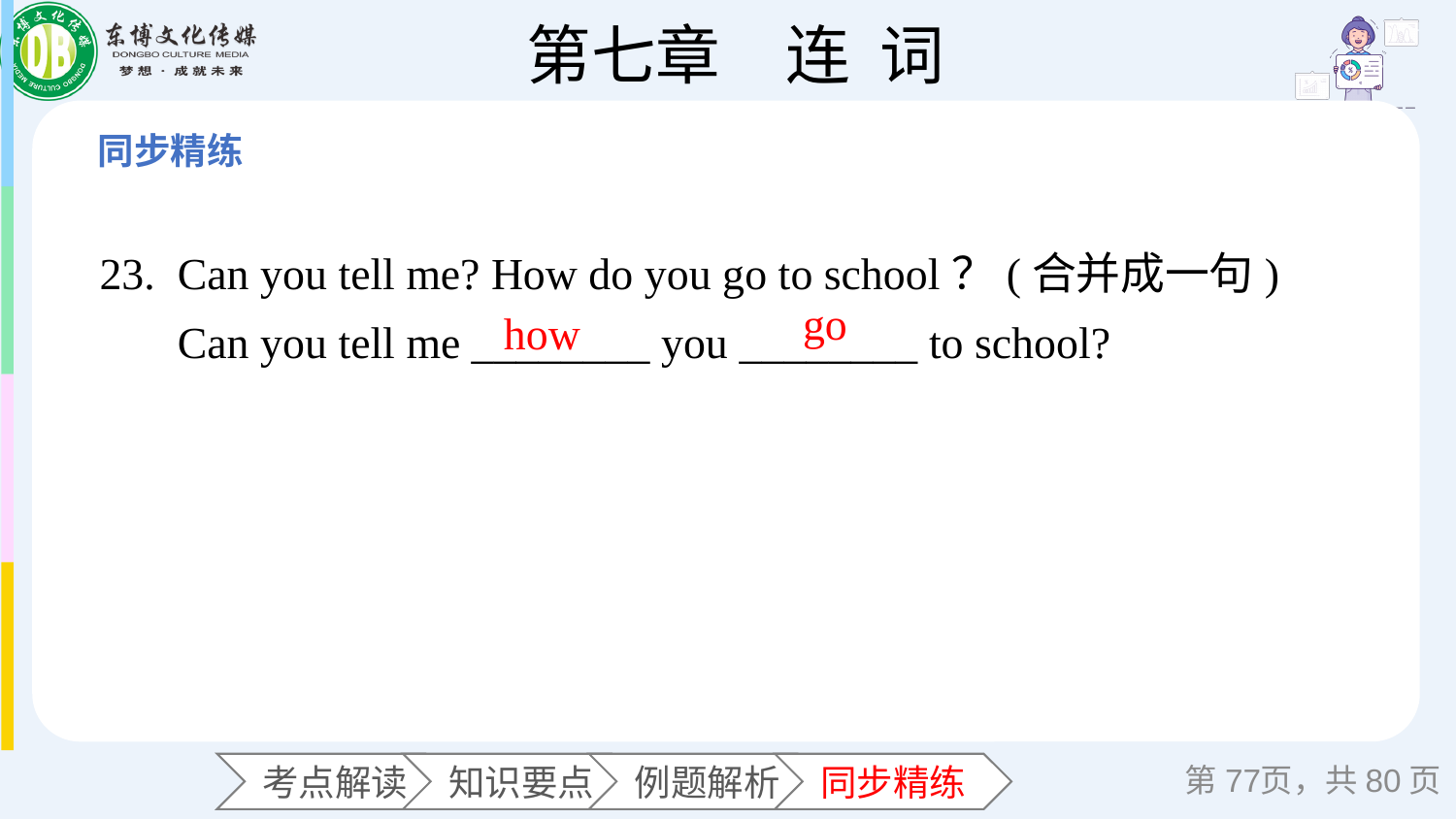

23.  Can you tell me? How do you go to school？(合并成一句)
       Can you tell me ________ you ________ to school?
go
how
第77页，共80页